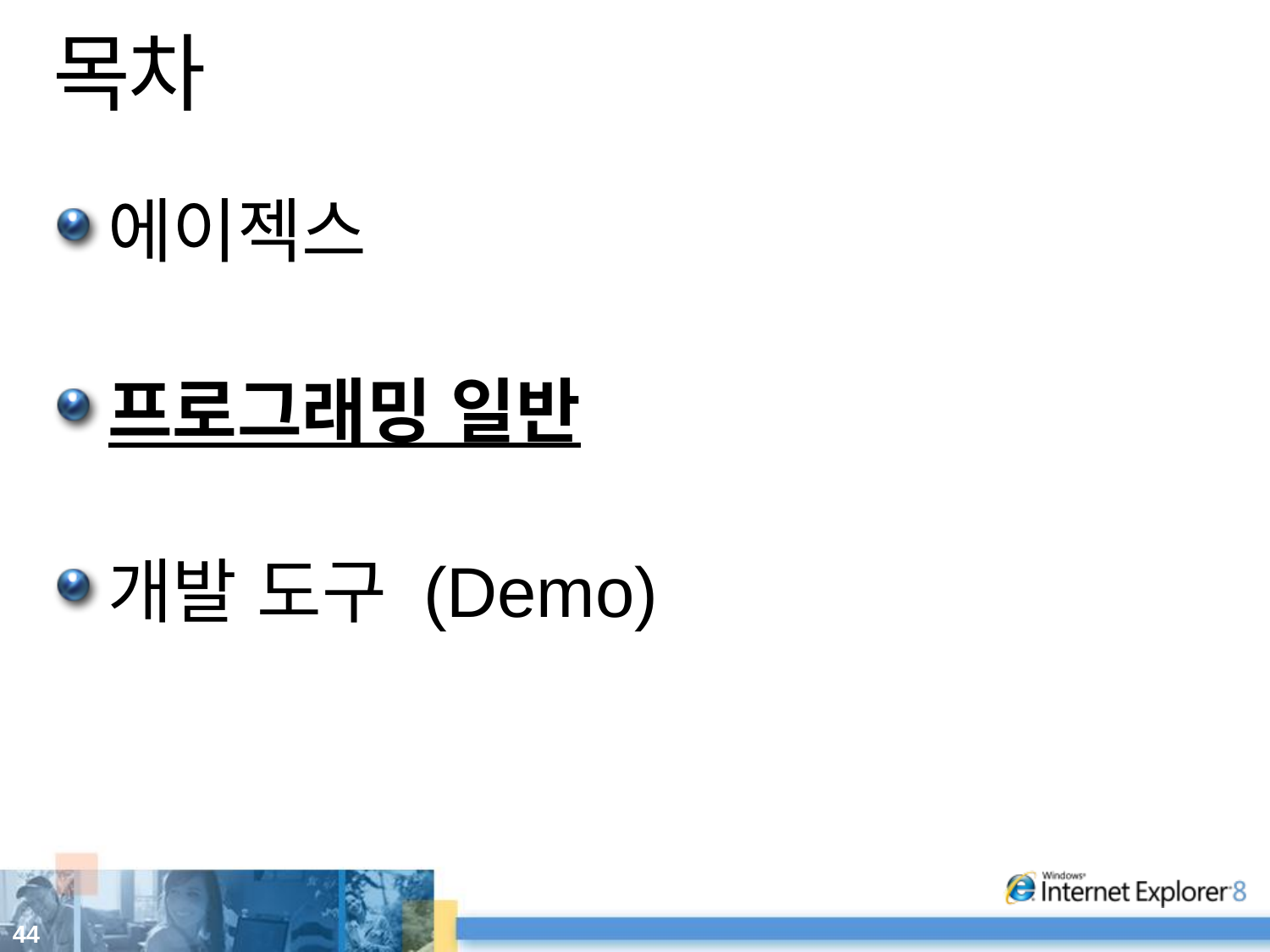

# 목차
에이젝스

프로그래밍 일반

개발 도구 (Demo)